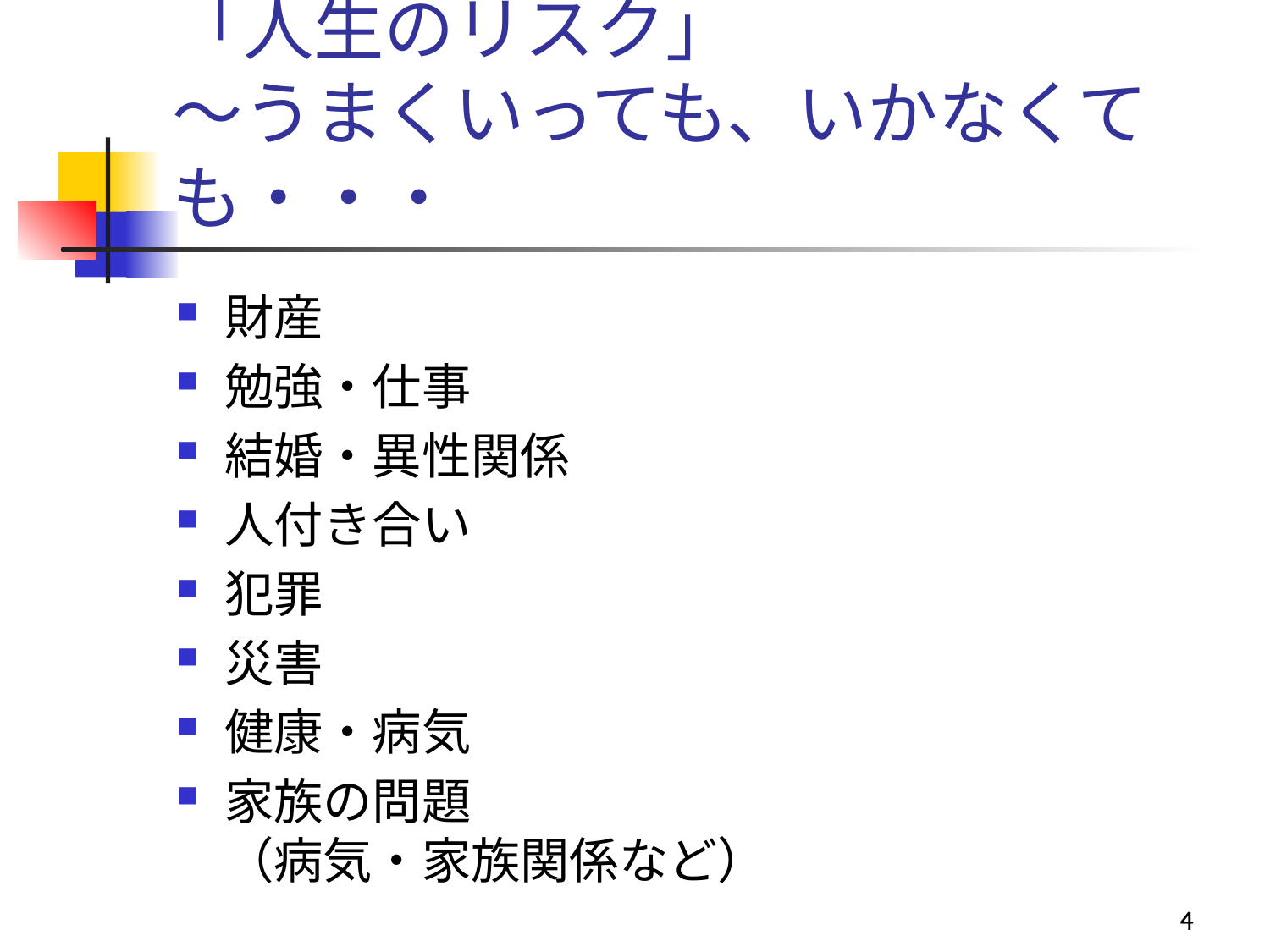

# 「人生のリスク」 ～うまくいっても、いかなくても・・・
財産
勉強・仕事
結婚・異性関係
人付き合い
犯罪
災害
健康・病気
家族の問題
（病気・家族関係など）
4